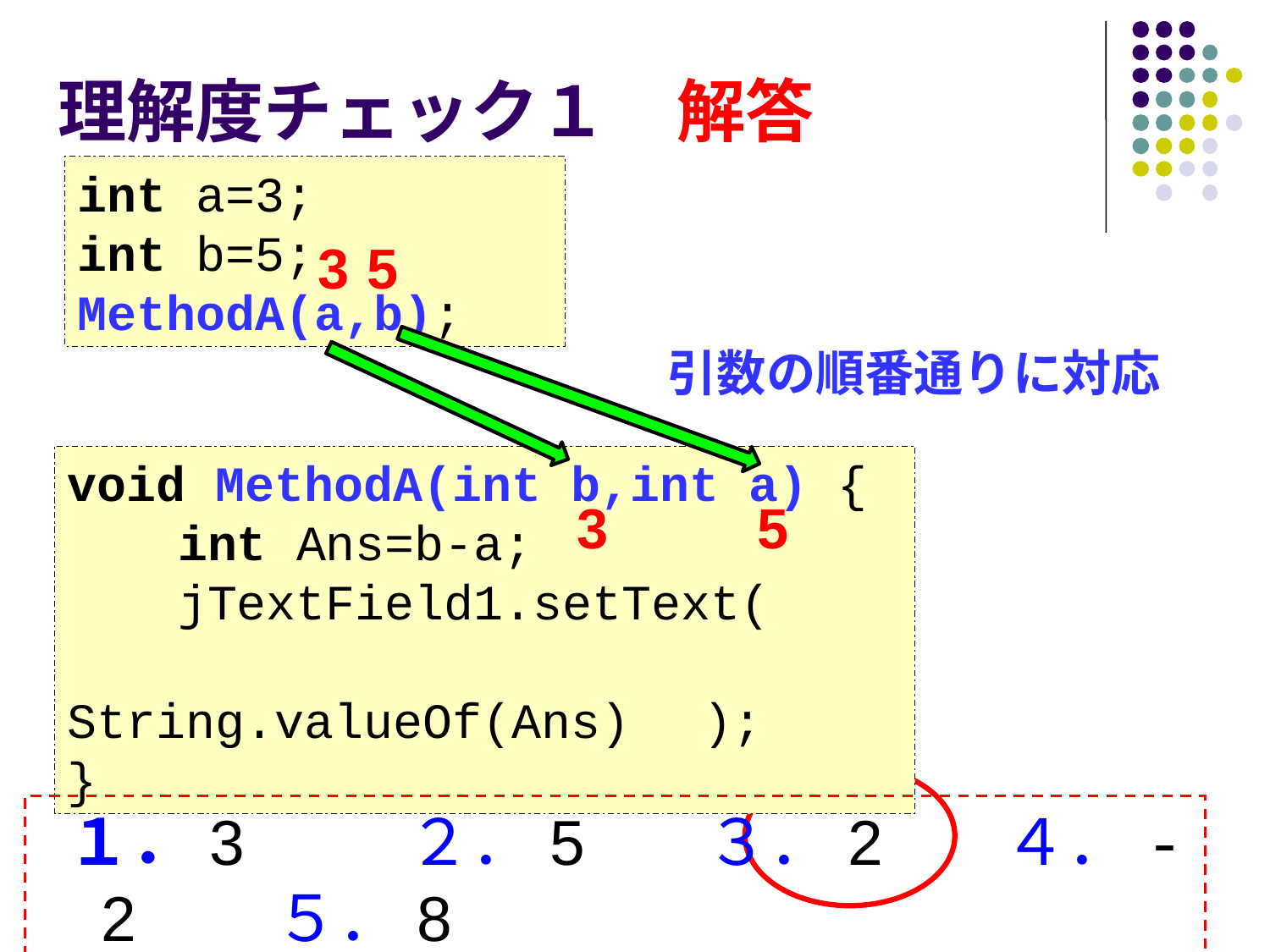

# 理解度チェック１　解答
int a=3;
int b=5;
MethodA(a,b);

3
5

引数の順番通りに対応
void MethodA(int b,int a) {
　　int Ans=b-a;
　　jTextField1.setText(
　　　　　String.valueOf(Ans)　);
}
3
5

 １．3    　 ２．5      ３．2      ４．-2       ５．8